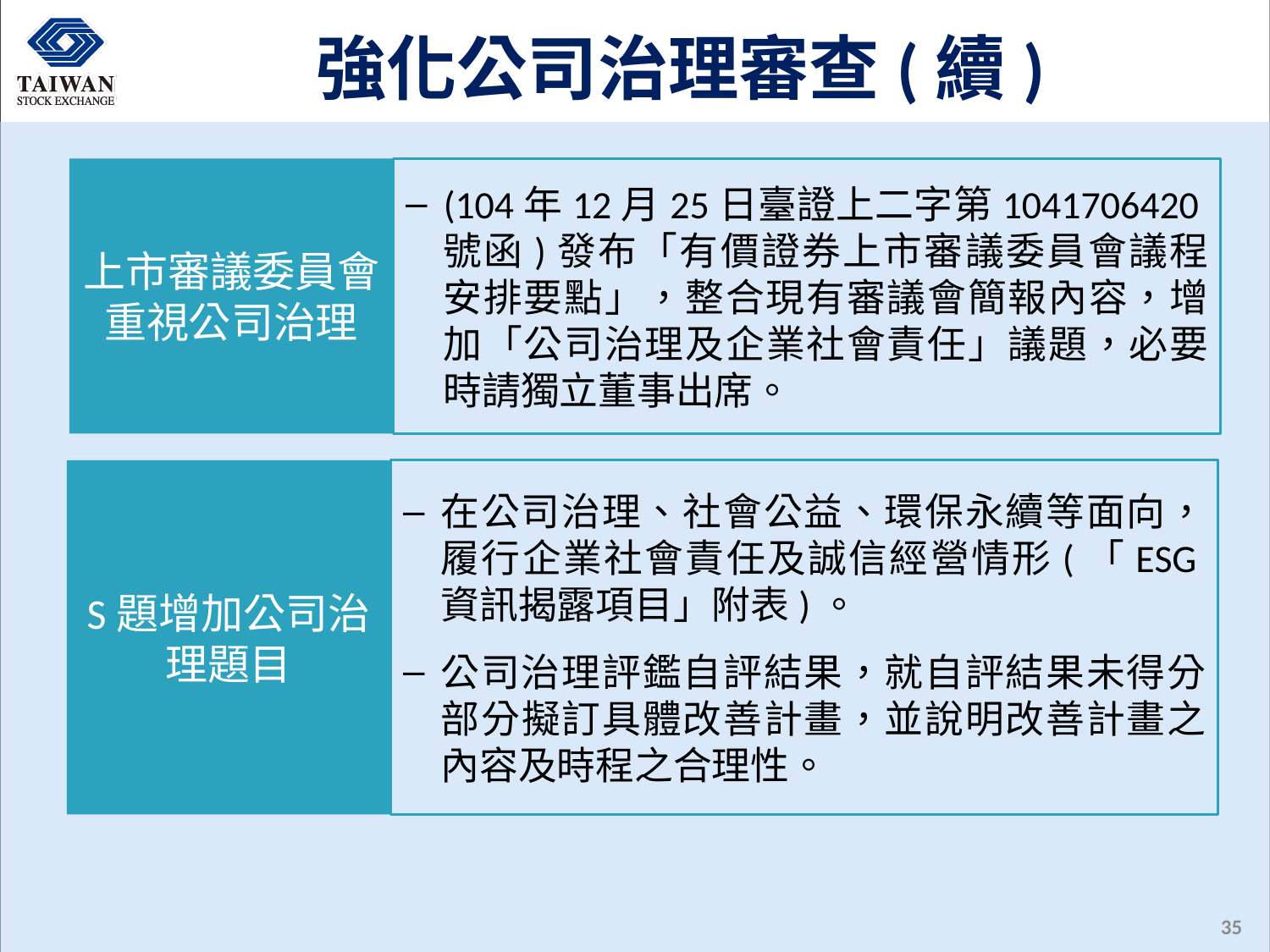

# 強化公司治理審查(續)
上市審議委員會重視公司治理
(104年12月25日臺證上二字第1041706420號函)發布「有價證券上市審議委員會議程安排要點」，整合現有審議會簡報內容，增加「公司治理及企業社會責任」議題，必要時請獨立董事出席。
S題增加公司治理題目
在公司治理、社會公益、環保永續等面向，履行企業社會責任及誠信經營情形(「ESG資訊揭露項目」附表)。
公司治理評鑑自評結果，就自評結果未得分部分擬訂具體改善計畫，並說明改善計畫之內容及時程之合理性。
35